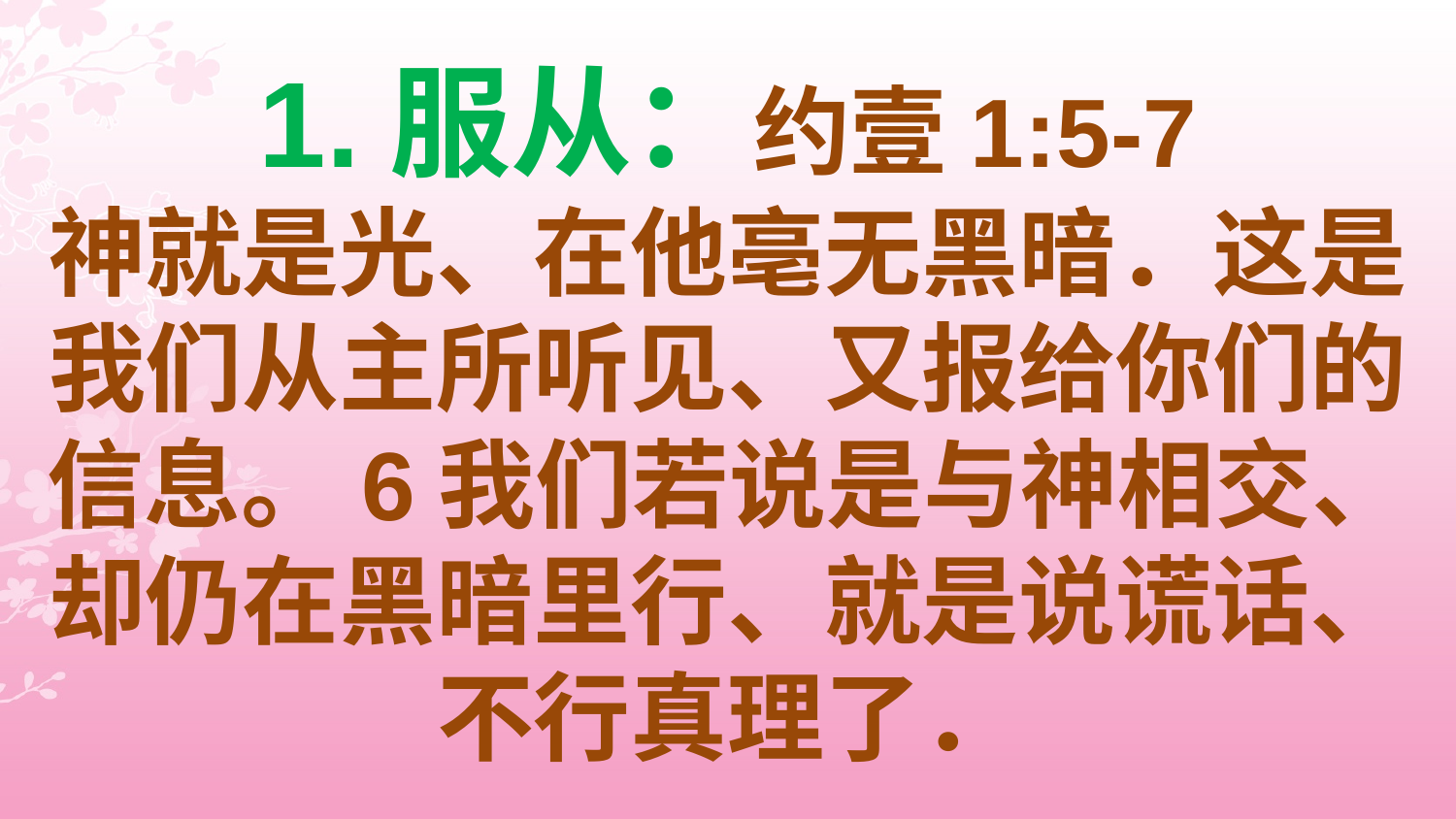

1.服从：约壹1:5-7
神就是光、在他亳无黑暗．这是我们从主所听见、又报给你们的信息。6我们若说是与神相交、却仍在黑暗里行、就是说谎话、不行真理了．